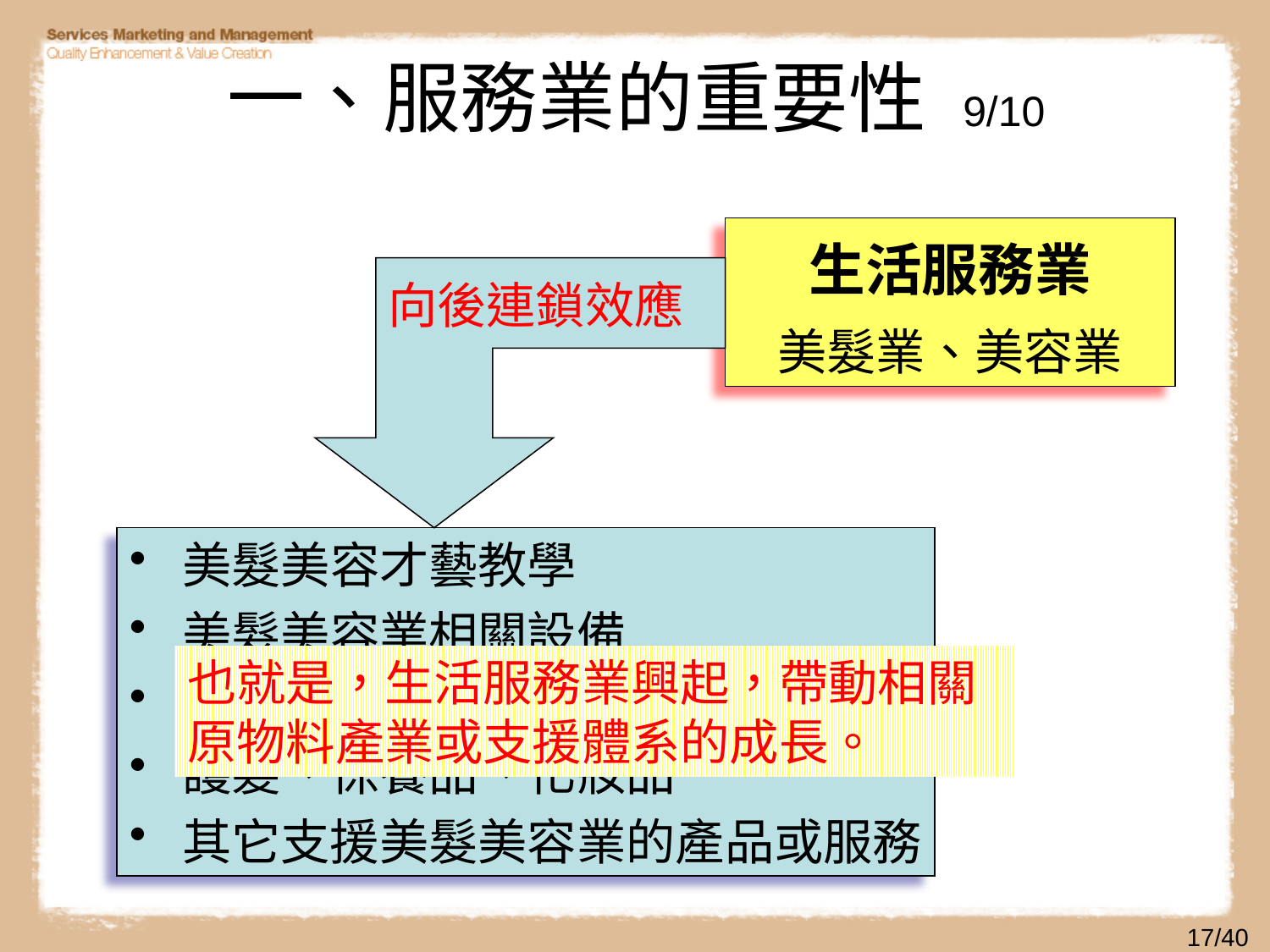

# 一、服務業的重要性 9/10
生活服務業
美髮業、美容業

向後連鎖效應
 美髮美容才藝教學
 美髮美容業相關設備
 美髮美容相關用品
 護髮、保養品、化妝品
 其它支援美髮美容業的產品或服務
也就是，生活服務業興起，帶動相關原物料產業或支援體系的成長。